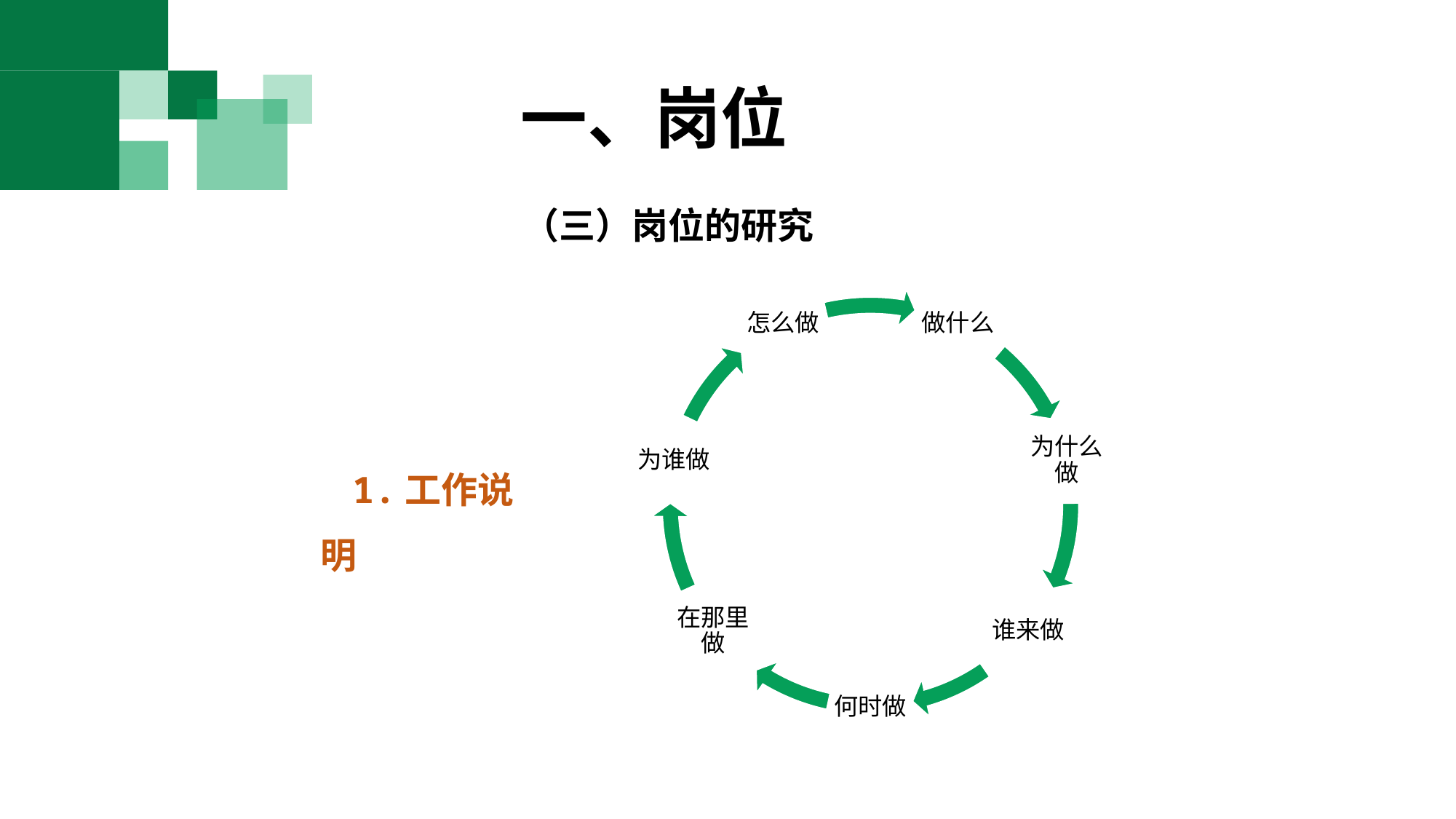

二、学业规划的特点是什么？
一、岗位
（三）岗位的研究

做什么
为什么做
谁来做
何时做
在那里做
为谁做
怎么做
1.工作说明